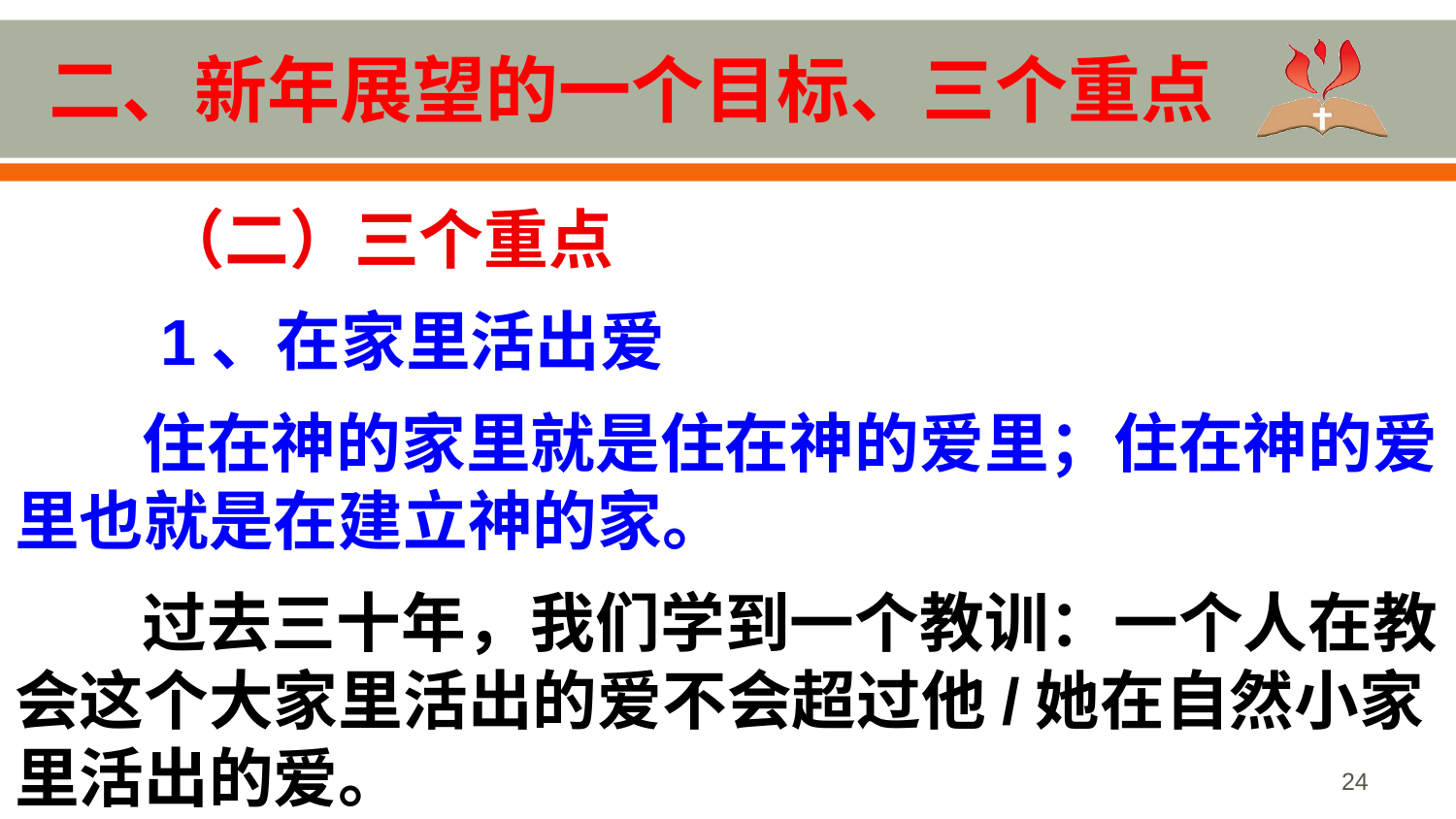

# 二、新年展望的一个目标、三个重点
	（二）三个重点
	1、在家里活出爱
住在神的家里就是住在神的爱里；住在神的爱里也就是在建立神的家。
过去三十年，我们学到一个教训：一个人在教会这个大家里活出的爱不会超过他/她在自然小家里活出的爱。

24